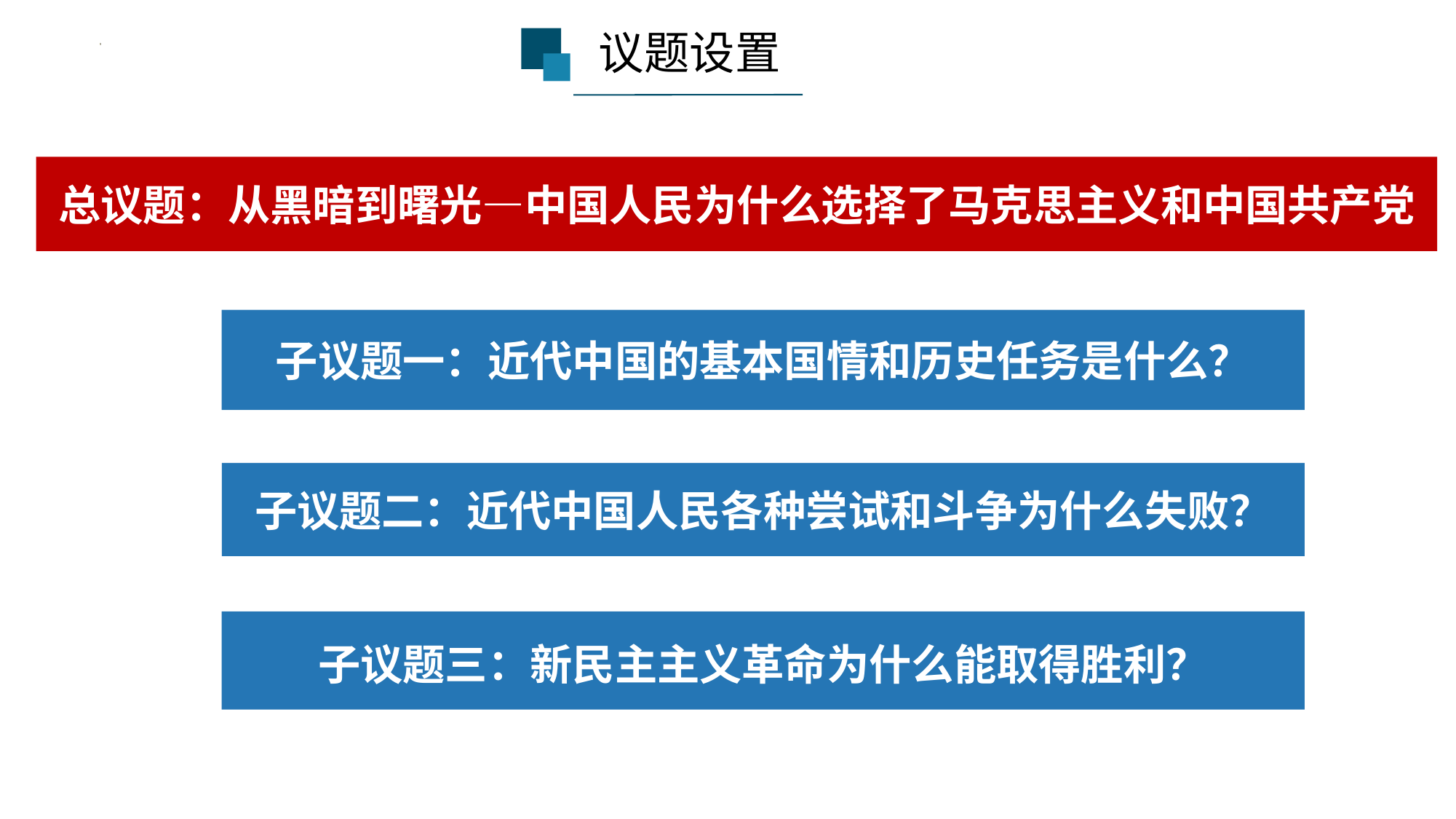

议题设置

总议题：从黑暗到曙光—中国人民为什么选择了马克思主义和中国共产党
子议题一：近代中国的基本国情和历史任务是什么？
子议题二：近代中国人民各种尝试和斗争为什么失败？
子议题三：新民主主义革命为什么能取得胜利？